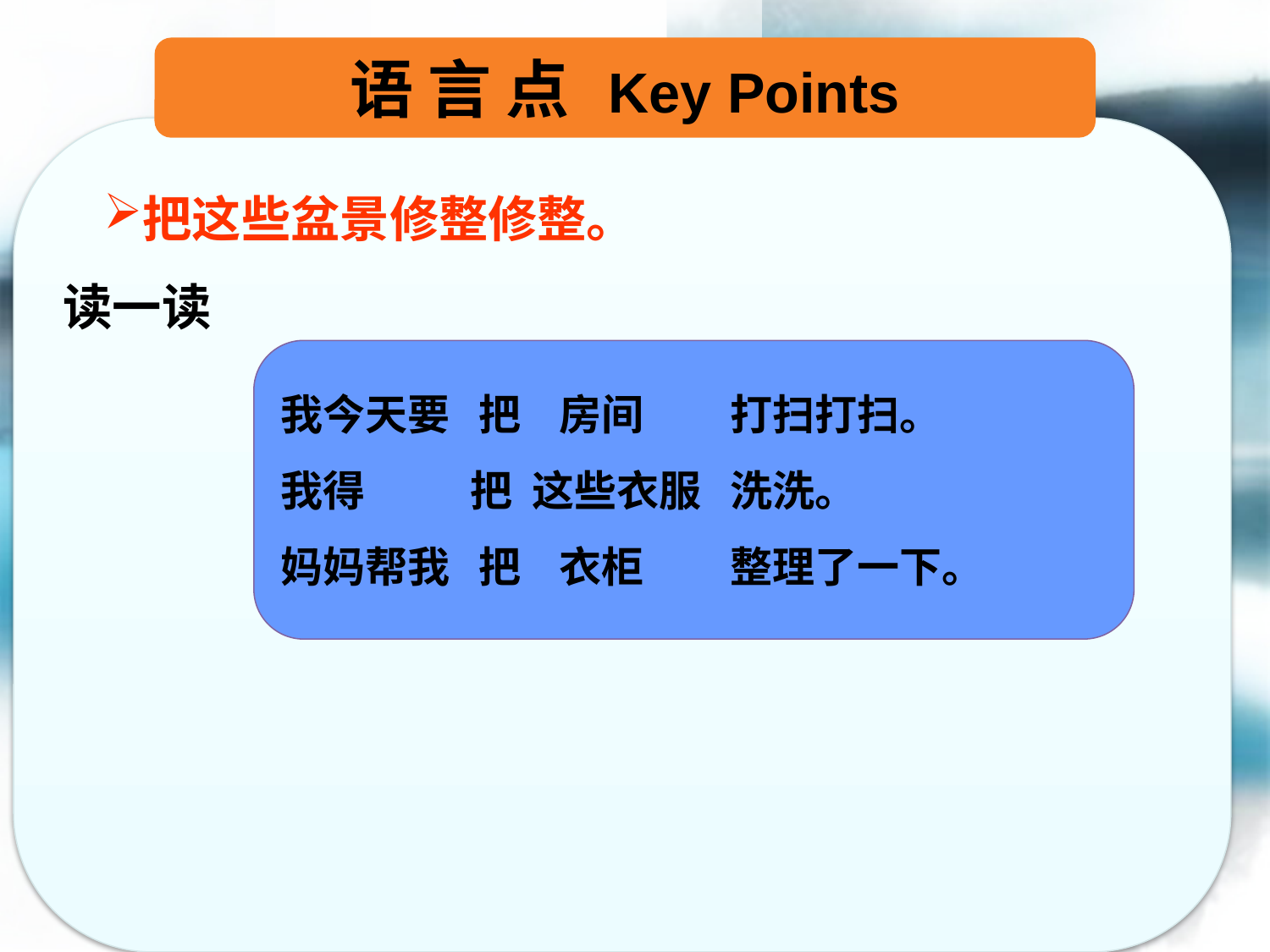

语 言 点  Key Points

把这些盆景修整修整。
读一读

我今天要   把    房间         打扫打扫。
我得           把  这些衣服   洗洗。
妈妈帮我   把    衣柜         整理了一下。